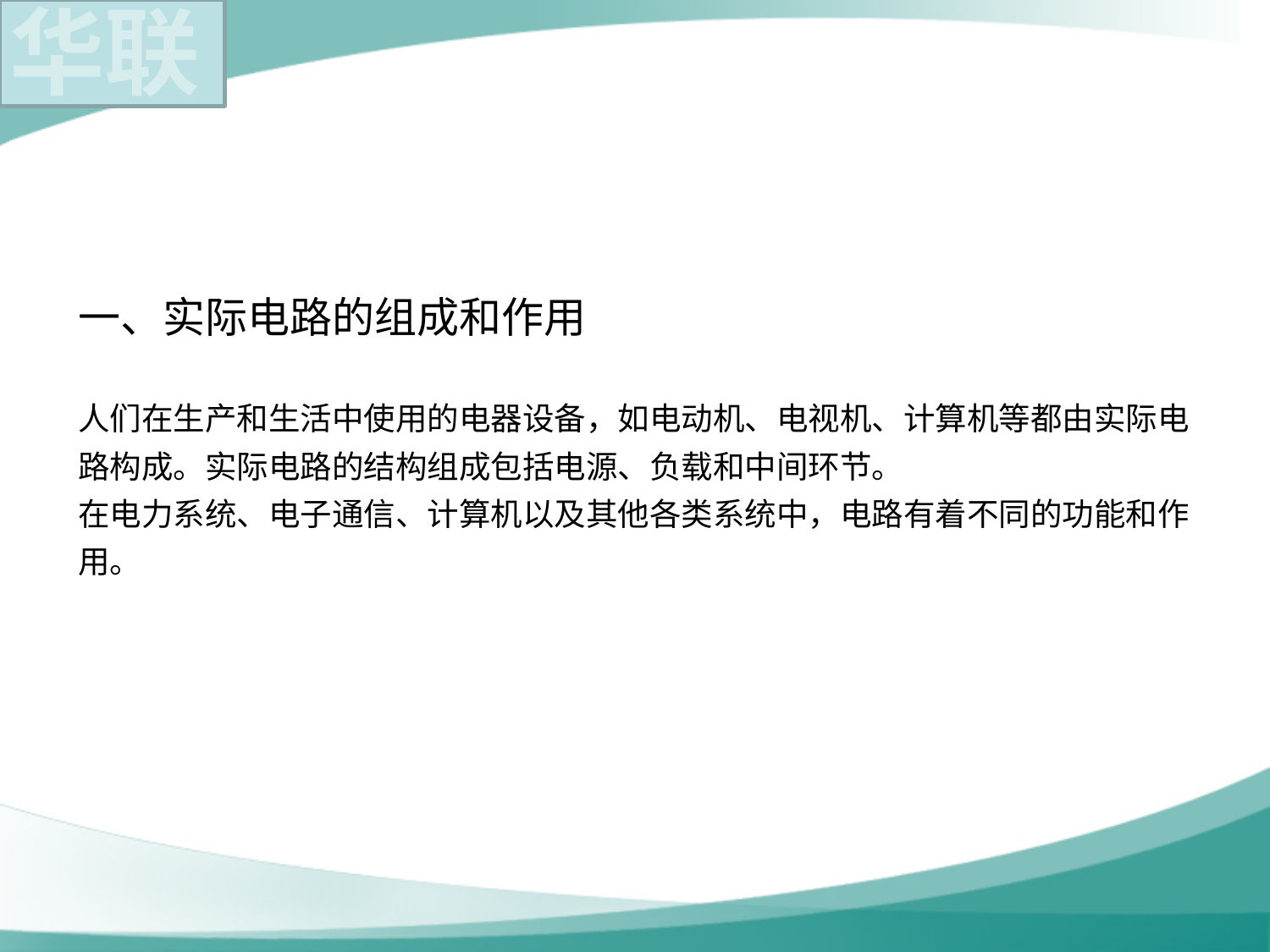

一、实际电路的组成和作用
人们在生产和生活中使用的电器设备，如电动机、电视机、计算机等都由实际电路构成。实际电路的结构组成包括电源、负载和中间环节。
在电力系统、电子通信、计算机以及其他各类系统中，电路有着不同的功能和作用。